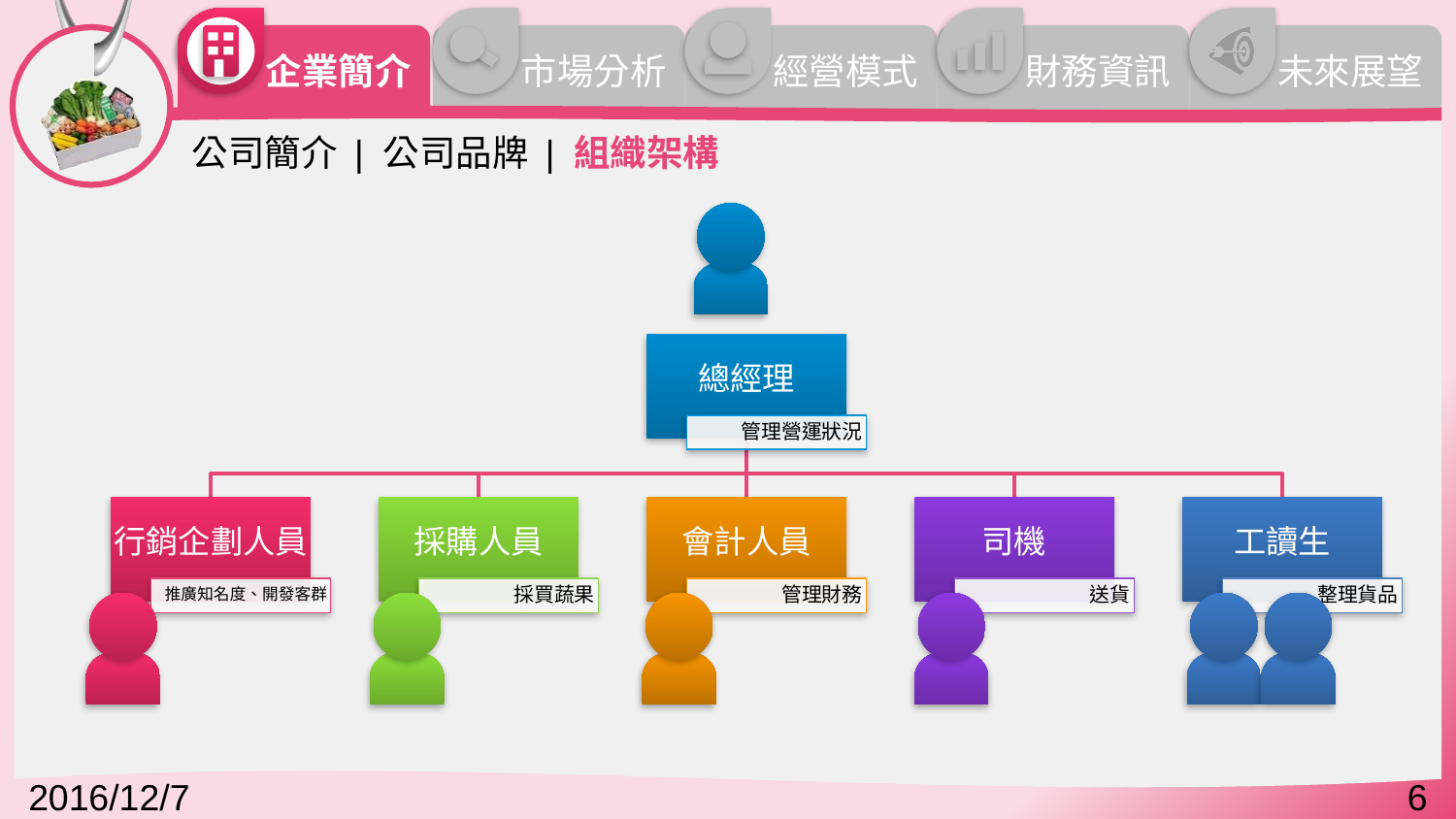

公司簡介 | 公司品牌 | 組織架構

總經理
管理營運狀況
行銷企劃人員
推廣知名度、開發客群
採購人員
採買蔬果
會計人員
管理財務
司機
送貨
工讀生
整理貨品

2016/12/7
6